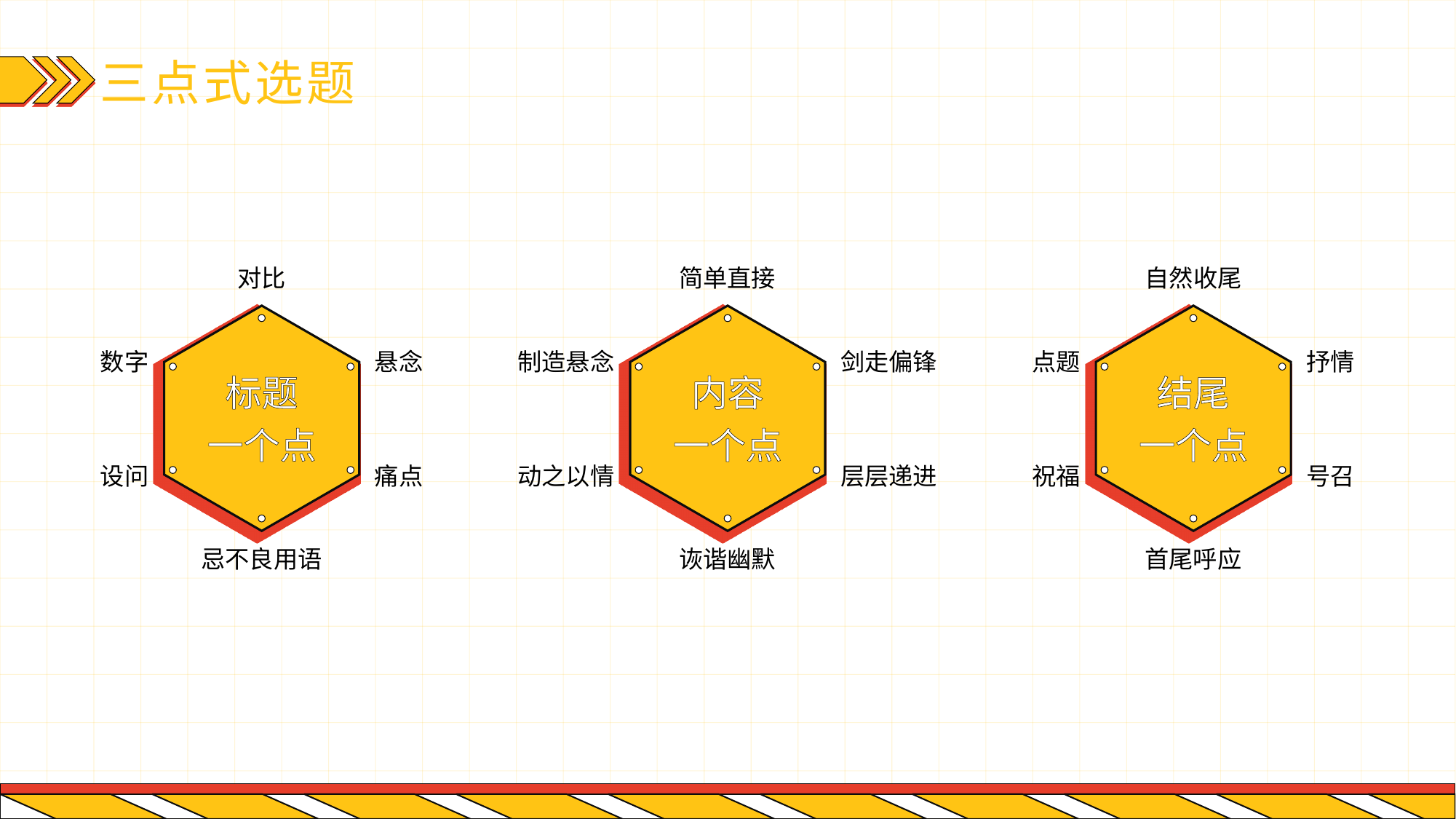

# 三点式选题
对比
简单直接
自然收尾

数字
悬念
制造悬念
剑走偏锋
点题
抒情
标题
一个点
内容
一个点
结尾
一个点
设问
痛点
动之以情
层层递进
祝福
号召
忌不良用语
诙谐幽默
首尾呼应